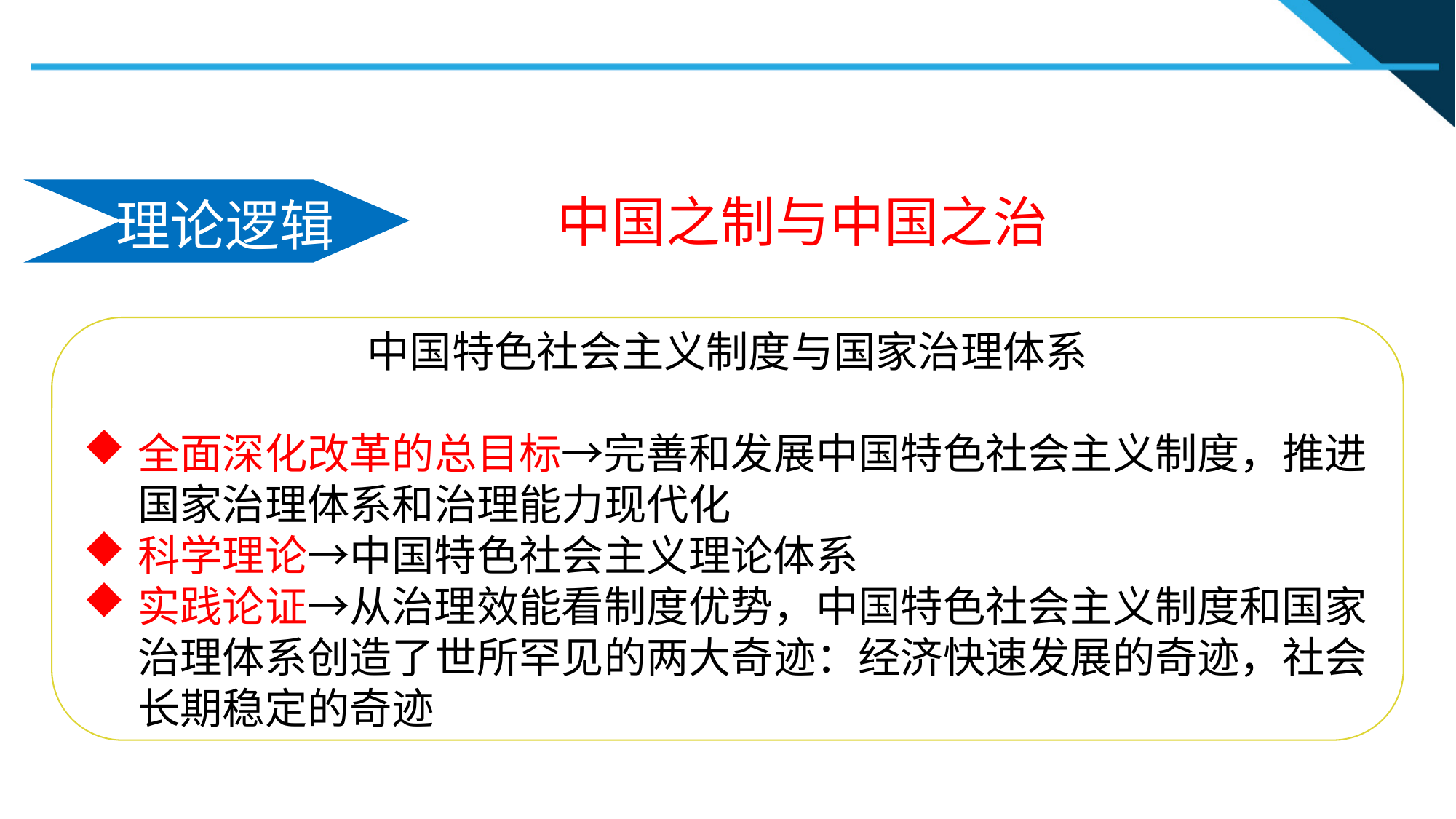

中国之制与中国之治
理论逻辑
中国特色社会主义制度与国家治理体系

全面深化改革的总目标→完善和发展中国特色社会主义制度，推进国家治理体系和治理能力现代化
科学理论→中国特色社会主义理论体系
实践论证→从治理效能看制度优势，中国特色社会主义制度和国家治理体系创造了世所罕见的两大奇迹：经济快速发展的奇迹，社会长期稳定的奇迹